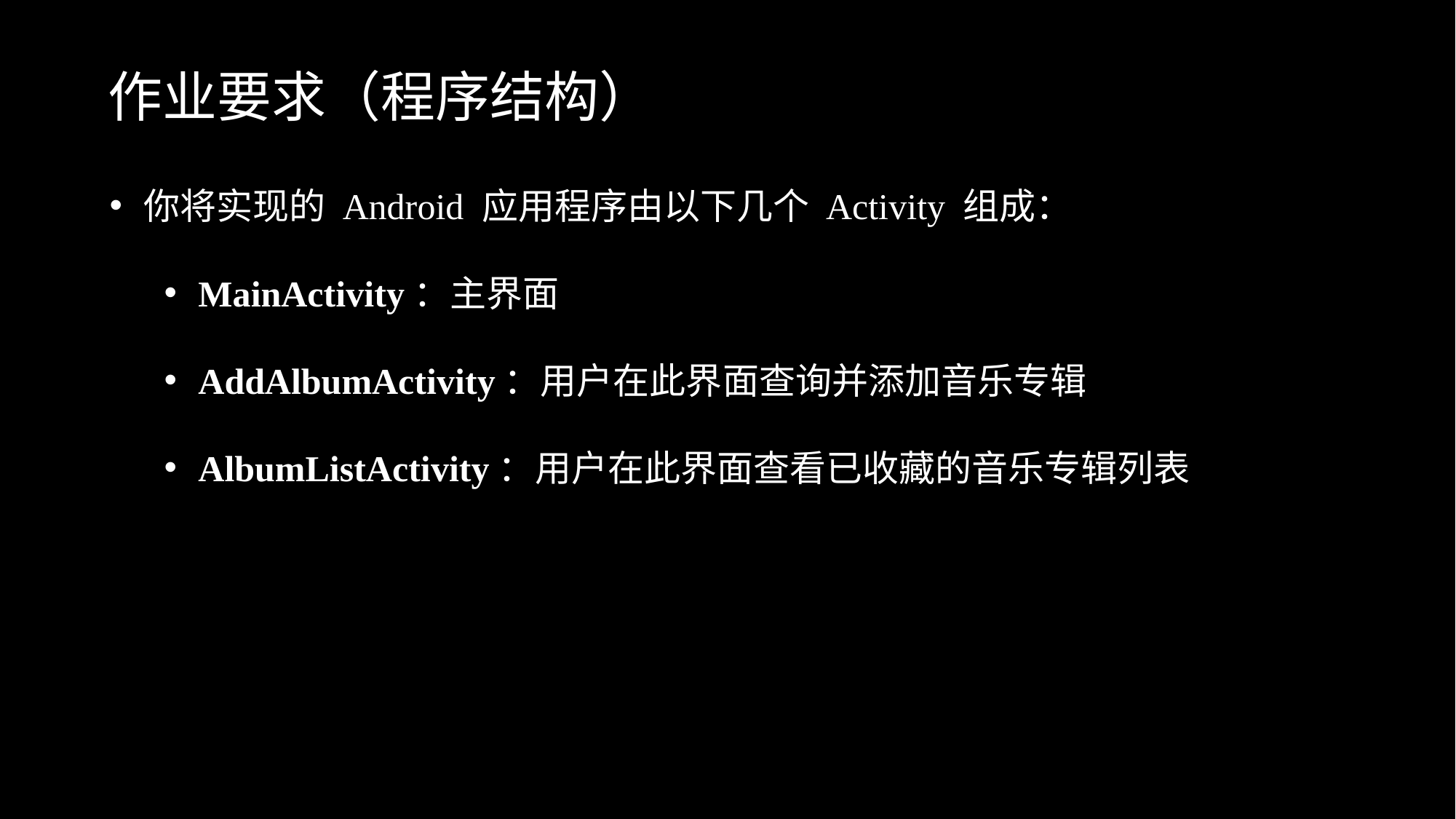

作业要求（程序结构）
你将实现的 Android 应用程序由以下几个 Activity 组成：

MainActivity：主界面

AddAlbumActivity：用户在此界面查询并添加音乐专辑

AlbumListActivity：用户在此界面查看已收藏的音乐专辑列表